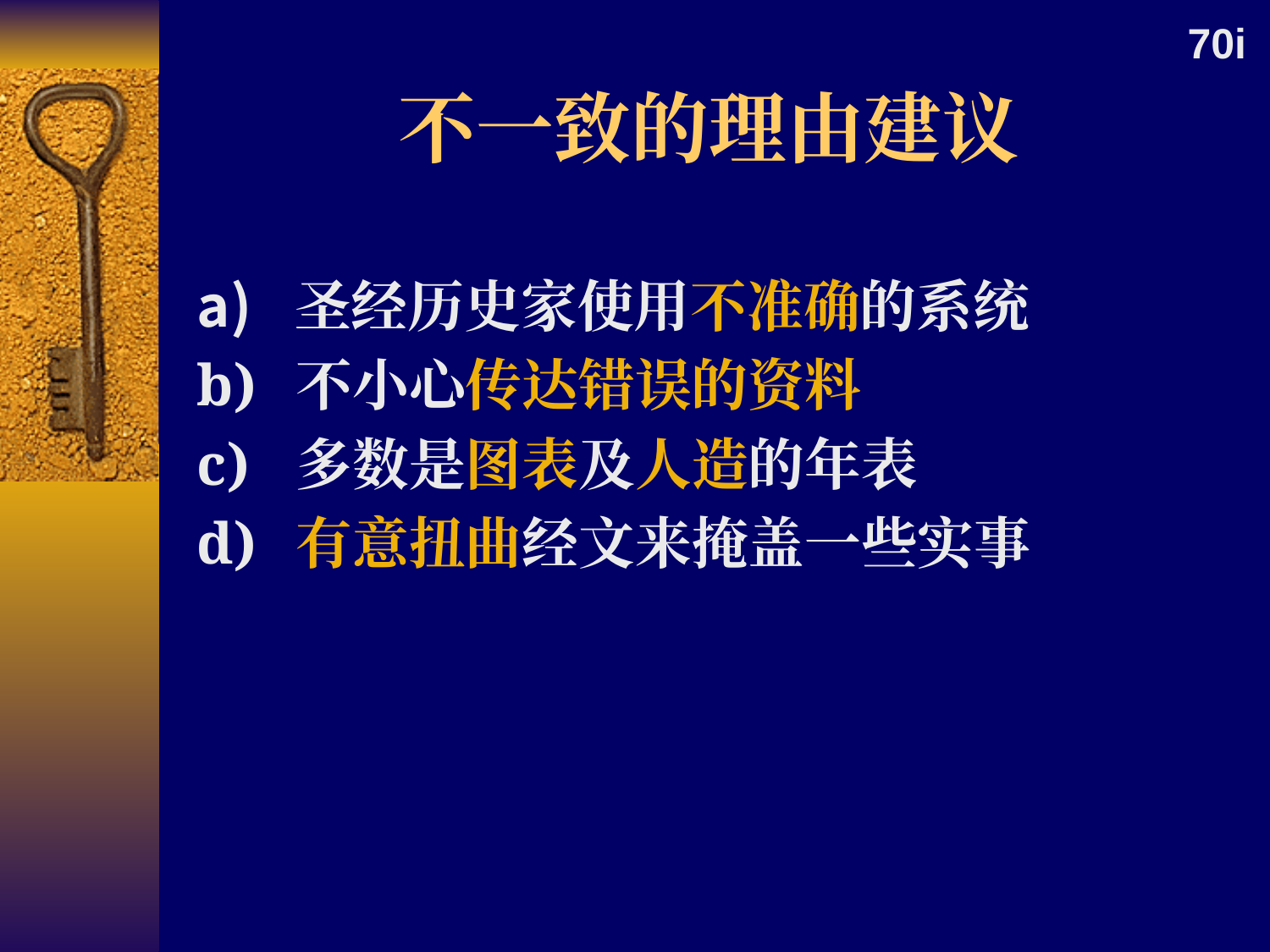

70i
# 不一致的理由建议
 圣经历史家使用不准确的系统
 不小心传达错误的资料
 多数是图表及人造的年表
 有意扭曲经文来掩盖一些实事